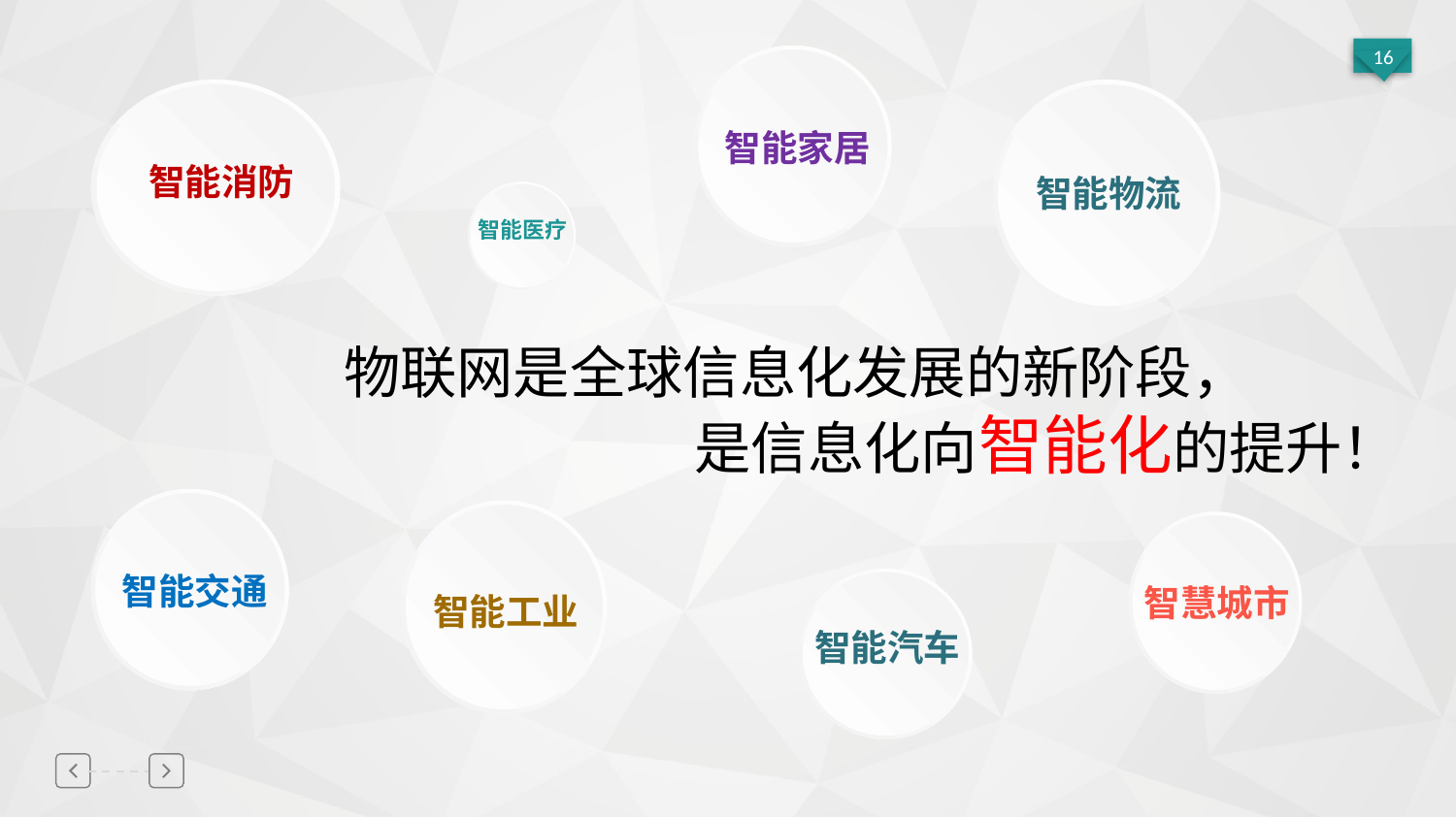

智能家居

智能消防

智能物流

智能医疗

物联网是全球信息化发展的新阶段，
                               是信息化向智能化的提升！

智能交通

智能工业

智慧城市

智能汽车